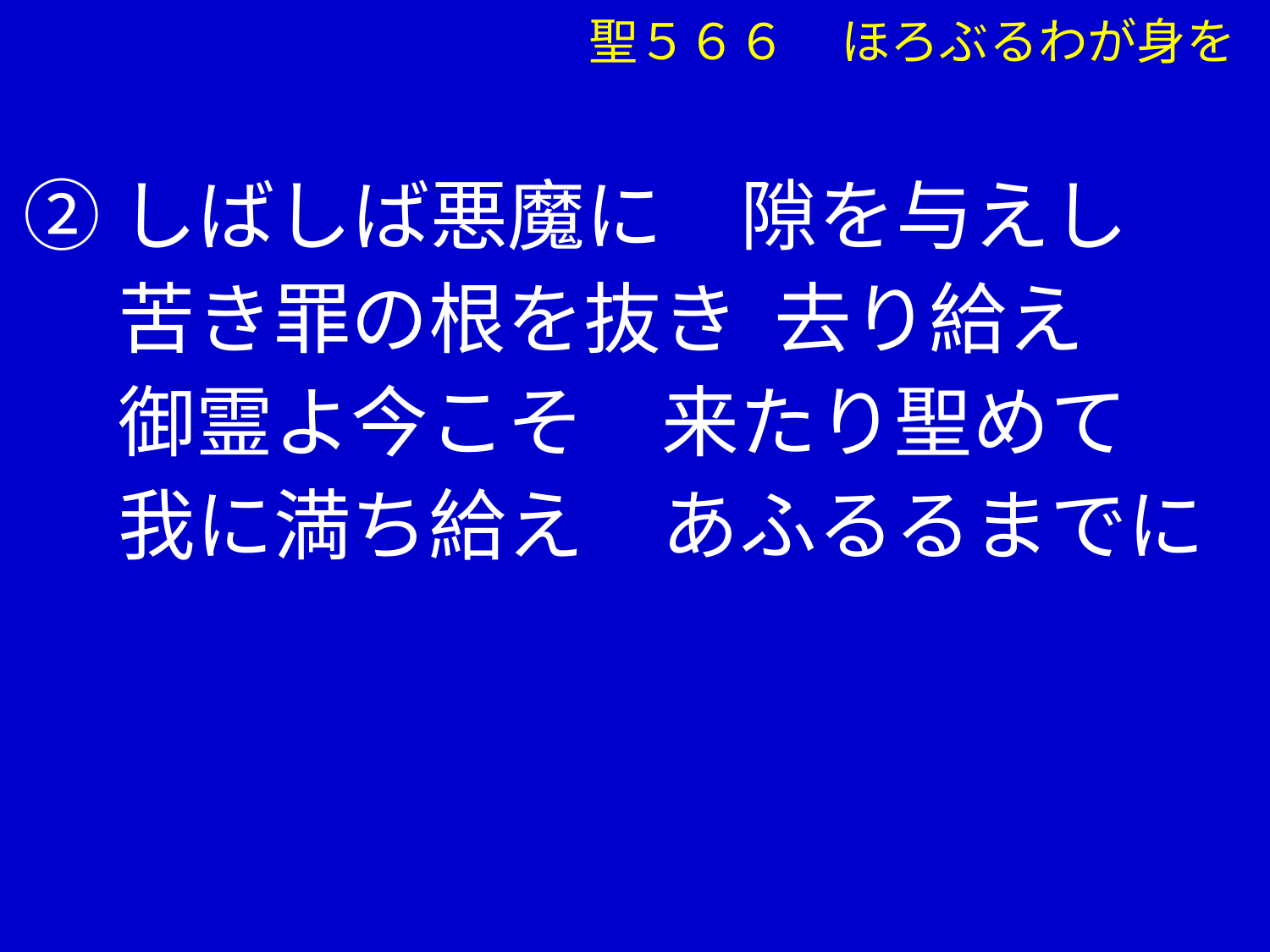

聖５６６     ほろぶるわが身を
②しばしば悪魔に　隙を与えし
　 苦き罪の根を抜き  去り給え
　 御霊よ今こそ　来たり聖めて
　 我に満ち給え　あふるるまでに